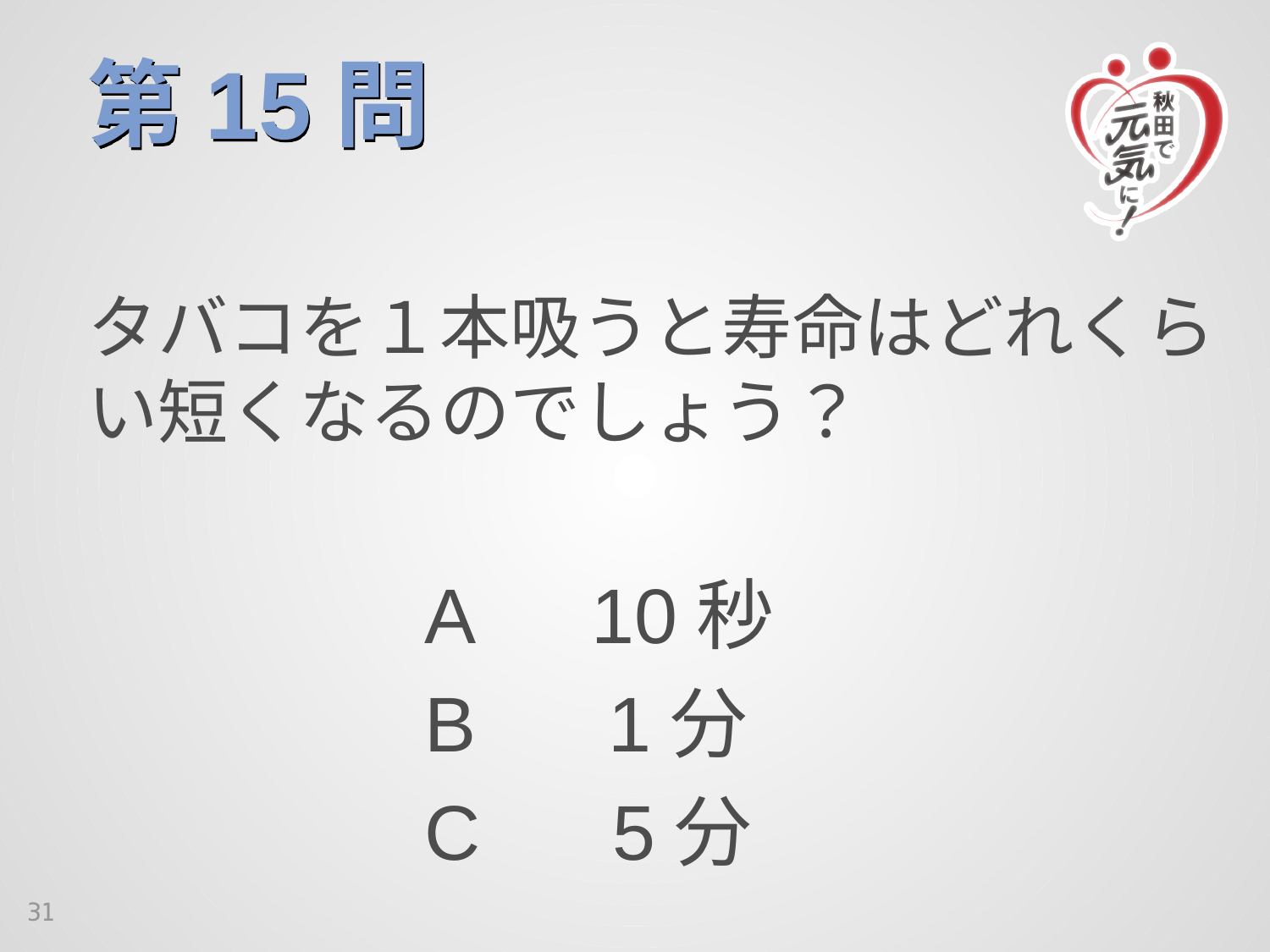

# 第15問
タバコを１本吸うと寿命はどれくらい短くなるのでしょう？

A　10秒
B　 1分
C　 5分
31